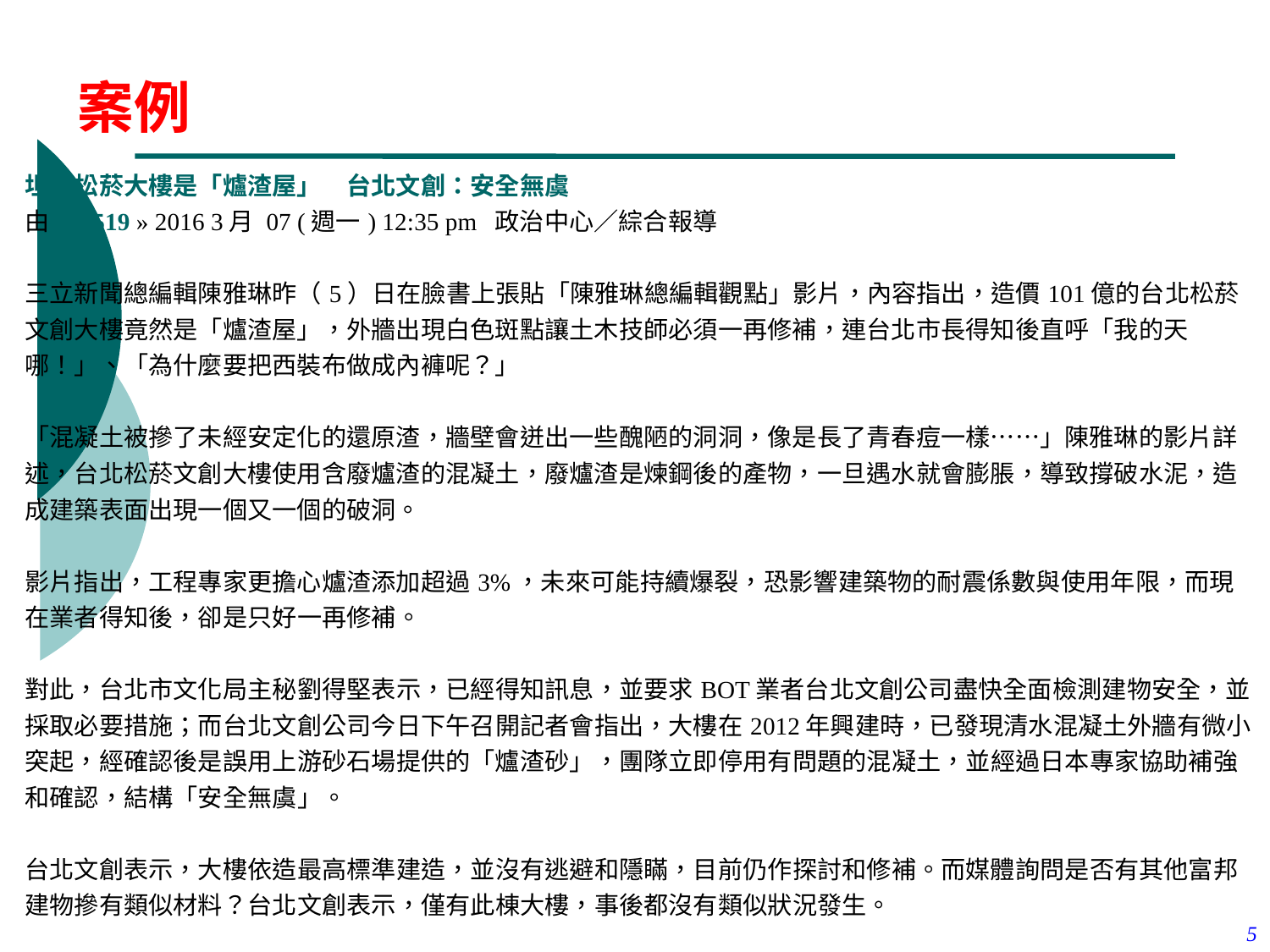

案例
| 坦言松菸大樓是「爐渣屋」　台北文創：安全無虞 由 jjq519 » 2016 3月 07 (週一) 12:35 pm 政治中心／綜合報導 三立新聞總編輯陳雅琳昨（5）日在臉書上張貼「陳雅琳總編輯觀點」影片，內容指出，造價101億的台北松菸文創大樓竟然是「爐渣屋」，外牆出現白色斑點讓土木技師必須一再修補，連台北市長得知後直呼「我的天哪！」、「為什麼要把西裝布做成內褲呢？」 「混凝土被摻了未經安定化的還原渣，牆壁會迸出一些醜陋的洞洞，像是長了青春痘一樣……」陳雅琳的影片詳述，台北松菸文創大樓使用含廢爐渣的混凝土，廢爐渣是煉鋼後的產物，一旦遇水就會膨脹，導致撐破水泥，造成建築表面出現一個又一個的破洞。 影片指出，工程專家更擔心爐渣添加超過3%，未來可能持續爆裂，恐影響建築物的耐震係數與使用年限，而現在業者得知後，卻是只好一再修補。 對此，台北市文化局主秘劉得堅表示，已經得知訊息，並要求BOT業者台北文創公司盡快全面檢測建物安全，並採取必要措施；而台北文創公司今日下午召開記者會指出，大樓在2012年興建時，已發現清水混凝土外牆有微小突起，經確認後是誤用上游砂石場提供的「爐渣砂」，團隊立即停用有問題的混凝土，並經過日本專家協助補強和確認，結構「安全無虞」。 台北文創表示，大樓依造最高標準建造，並沒有逃避和隱瞞，目前仍作探討和修補。而媒體詢問是否有其他富邦建物摻有類似材料？台北文創表示，僅有此棟大樓，事後都沒有類似狀況發生。 不是用來取代水泥的爐石粉喔 是取代骨材的爐渣 聽說業界學長說不少建案用了這種爐渣（還原渣),會讓混凝土長青春痘,目前只能表面處理 |
| --- |
5